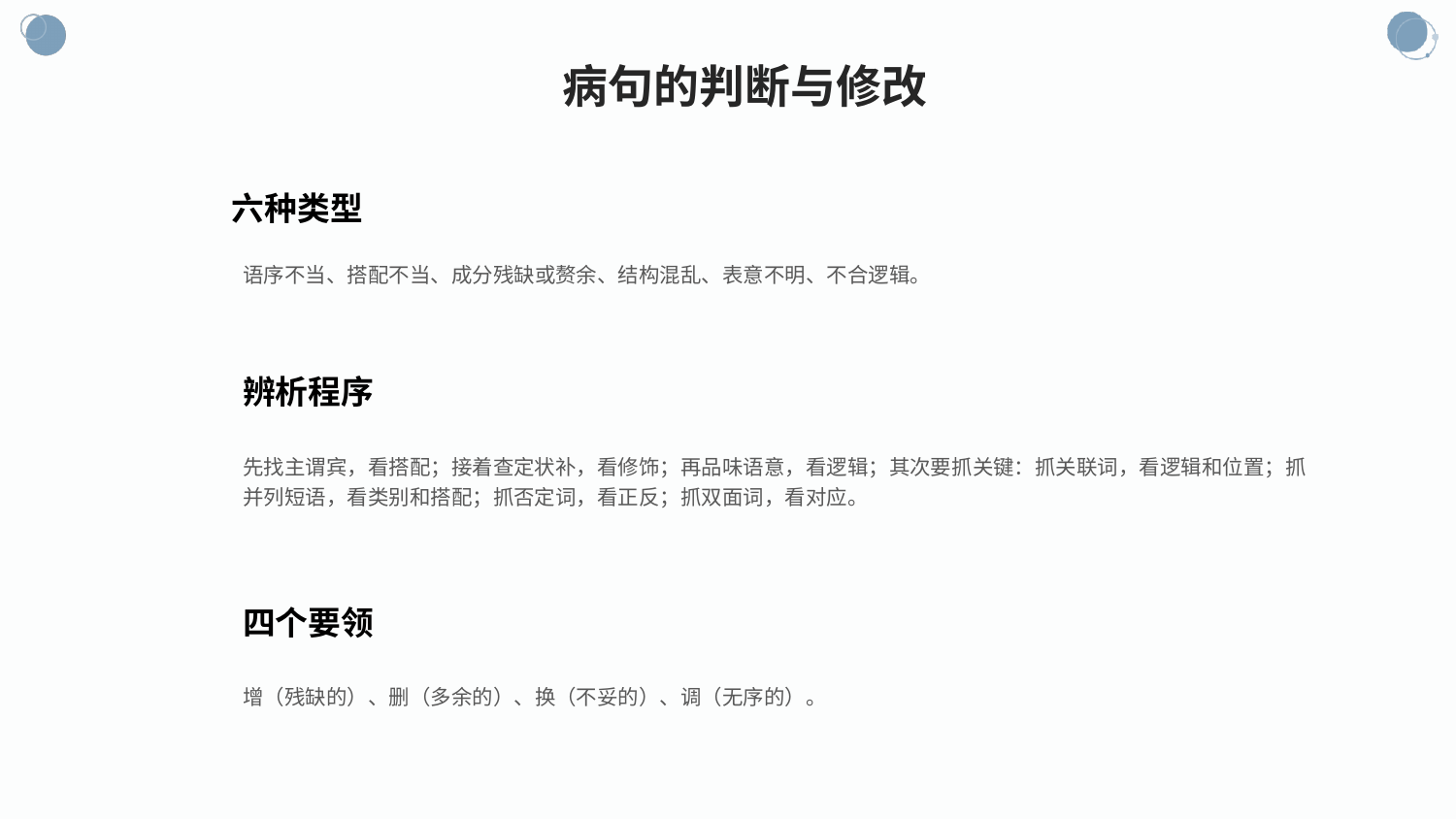

病句的判断与修改
六种类型
语序不当、搭配不当、成分残缺或赘余、结构混乱、表意不明、不合逻辑。
辨析程序
先找主谓宾，看搭配；接着查定状补，看修饰；再品味语意，看逻辑；其次要抓关键：抓关联词，看逻辑和位置；抓并列短语，看类别和搭配；抓否定词，看正反；抓双面词，看对应。
四个要领
增（残缺的）、删（多余的）、换（不妥的）、调（无序的）。